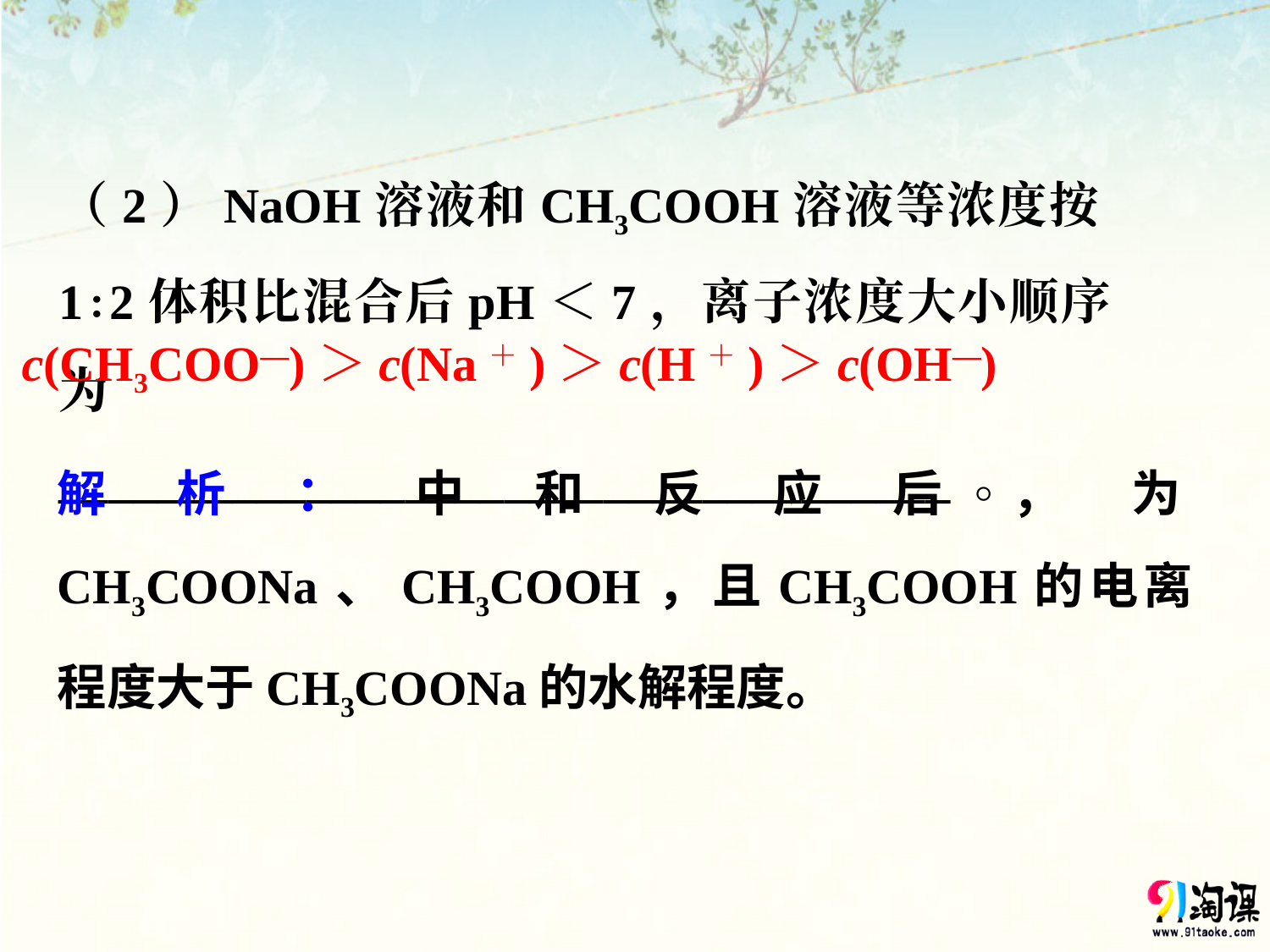

（2）NaOH溶液和CH3COOH溶液等浓度按1∶2体积比混合后pH＜7，离子浓度大小顺序为
____________________________________ 。
c(CH3COO—)＞c(Na＋)＞c(H＋)＞c(OH—)
解析：中和反应后，为CH3COONa、CH3COOH，且CH3COOH的电离程度大于CH3COONa的水解程度。